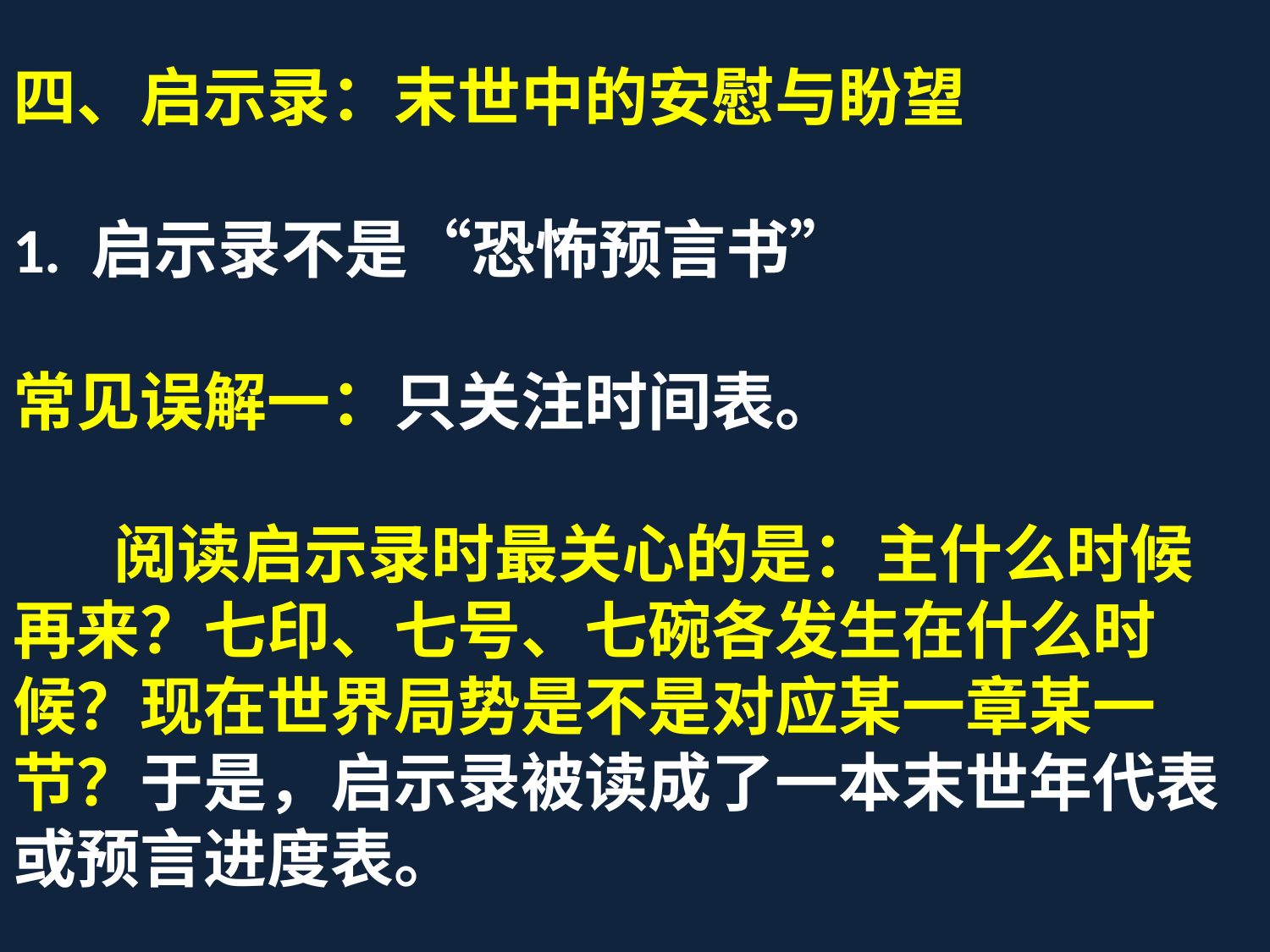

四、启示录：末世中的安慰与盼望

1. 启示录不是“恐怖预言书”

常见误解一：只关注时间表。

      阅读启示录时最关心的是：主什么时候再来？七印、七号、七碗各发生在什么时候？现在世界局势是不是对应某一章某一节？于是，启示录被读成了一本末世年代表或预言进度表。